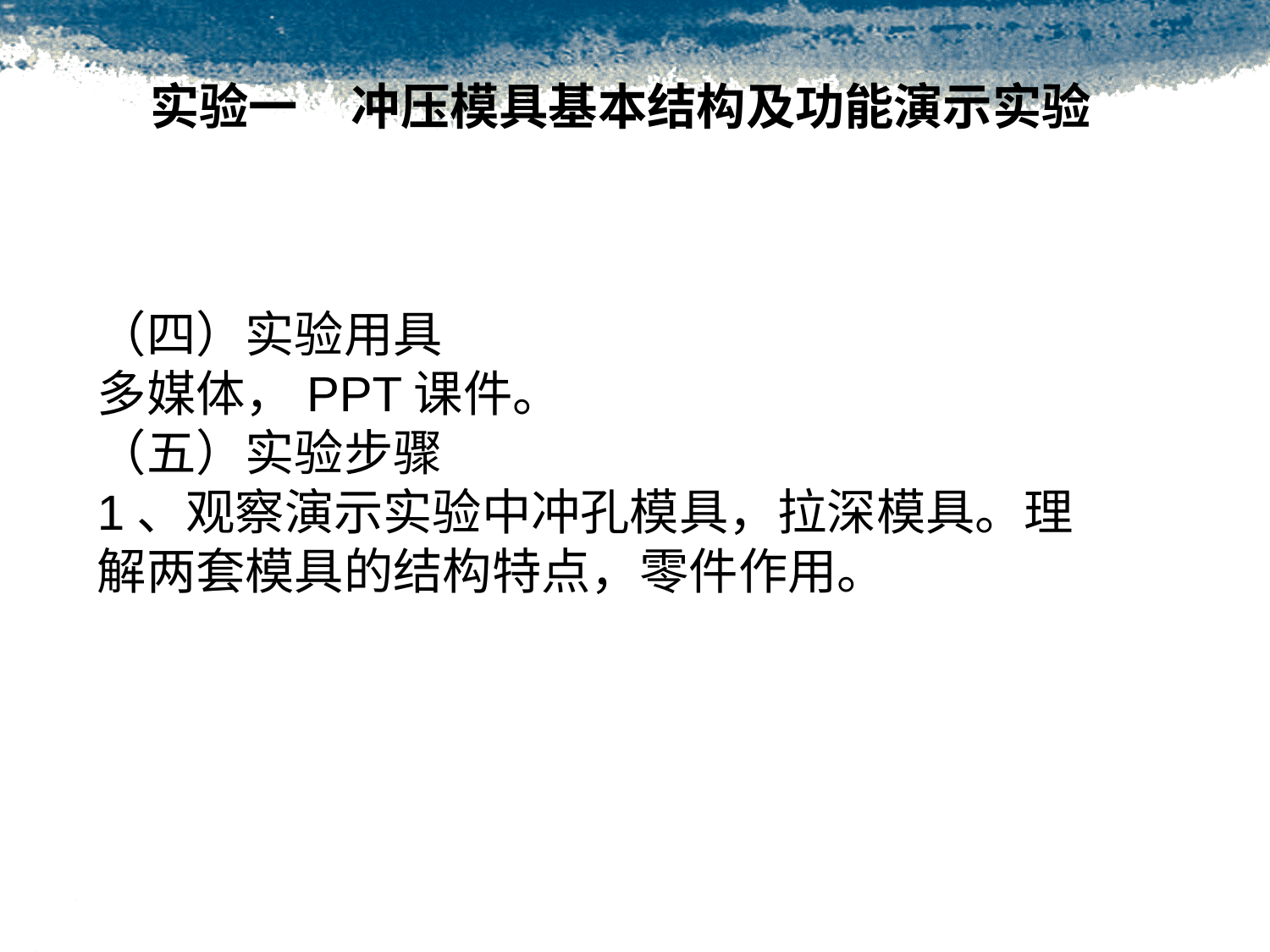

实验一	冲压模具基本结构及功能演示实验
（四）实验用具多媒体，PPT课件。
（五）实验步骤 1、观察演示实验中冲孔模具，拉深模具。理解两套模具的结构特点，零件作用。